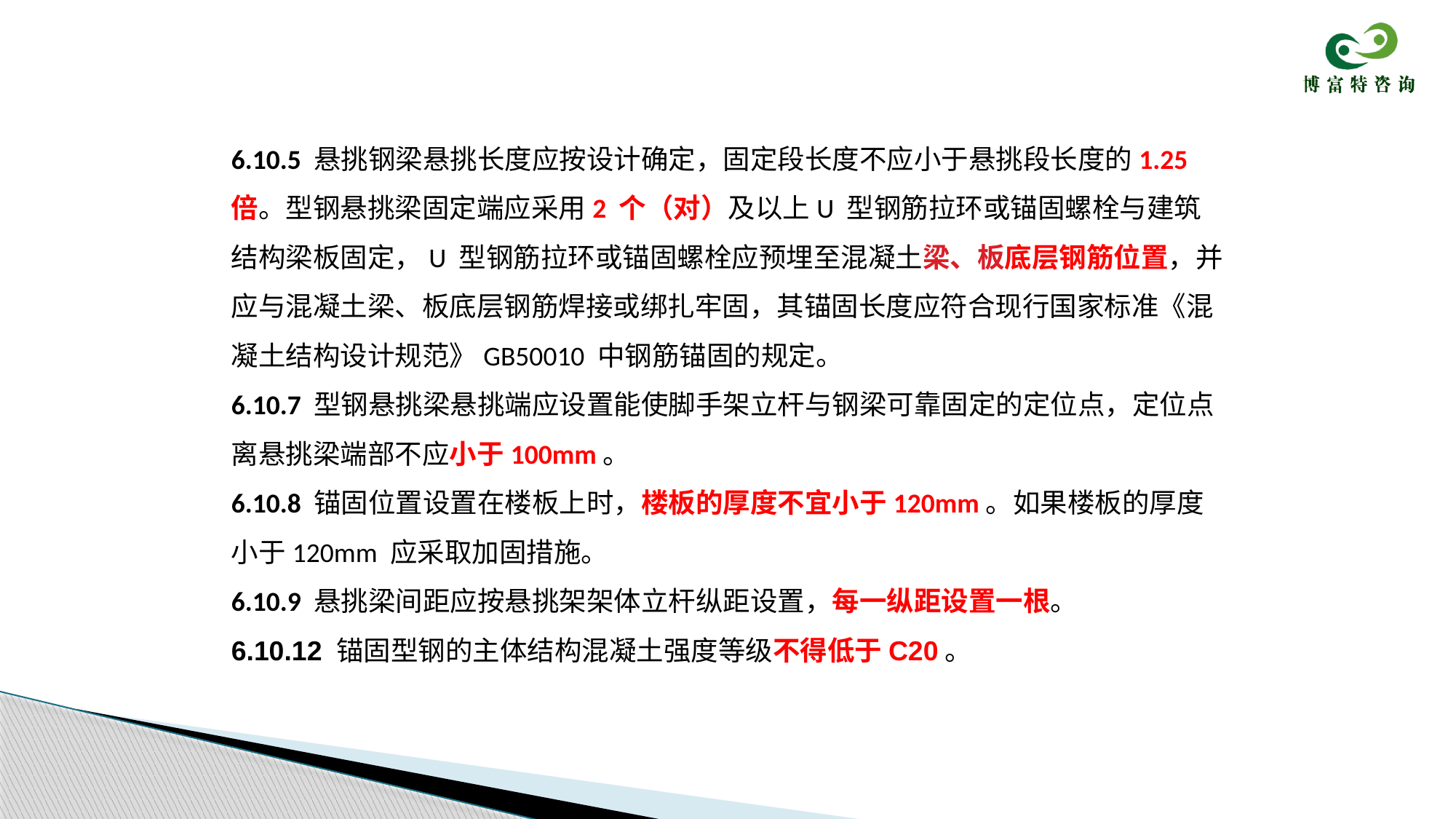

6.10.5 悬挑钢梁悬挑长度应按设计确定，固定段长度不应小于悬挑段长度的1.25 倍。型钢悬挑梁固定端应采用2 个（对）及以上U 型钢筋拉环或锚固螺栓与建筑结构梁板固定，U 型钢筋拉环或锚固螺栓应预埋至混凝土梁、板底层钢筋位置，并应与混凝土梁、板底层钢筋焊接或绑扎牢固，其锚固长度应符合现行国家标准《混凝土结构设计规范》GB50010 中钢筋锚固的规定。
6.10.7 型钢悬挑梁悬挑端应设置能使脚手架立杆与钢梁可靠固定的定位点，定位点离悬挑梁端部不应小于100mm。
6.10.8 锚固位置设置在楼板上时，楼板的厚度不宜小于120mm。如果楼板的厚度小于120mm 应采取加固措施。
6.10.9 悬挑梁间距应按悬挑架架体立杆纵距设置，每一纵距设置一根。
6.10.12 锚固型钢的主体结构混凝土强度等级不得低于C20。